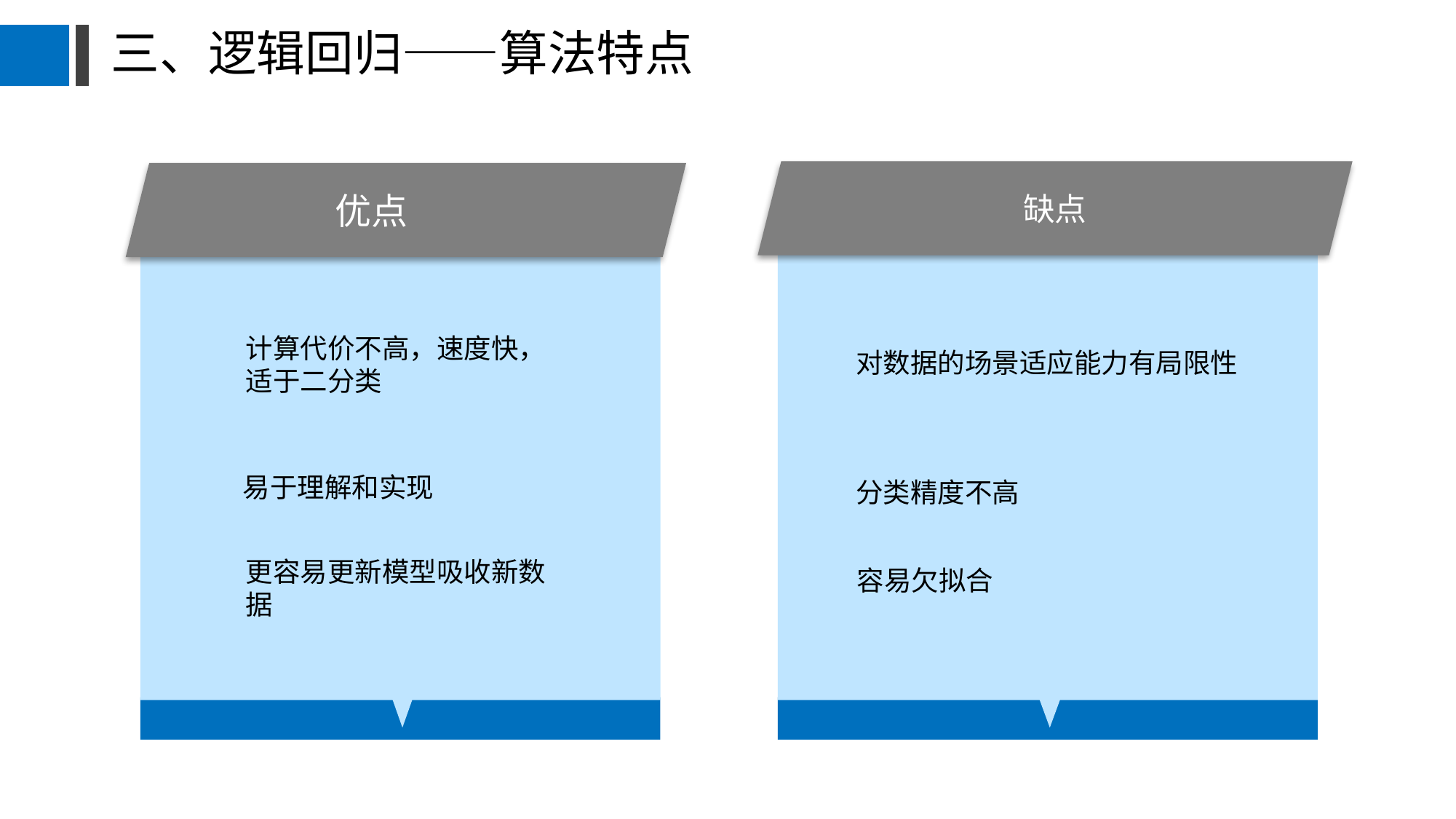

# 三、逻辑回归——算法特点
缺点

	   优点

计算代价不高，速度快，适于二分类
对数据的场景适应能力有局限性
易于理解和实现
分类精度不高
更容易更新模型吸收新数据
容易欠拟合